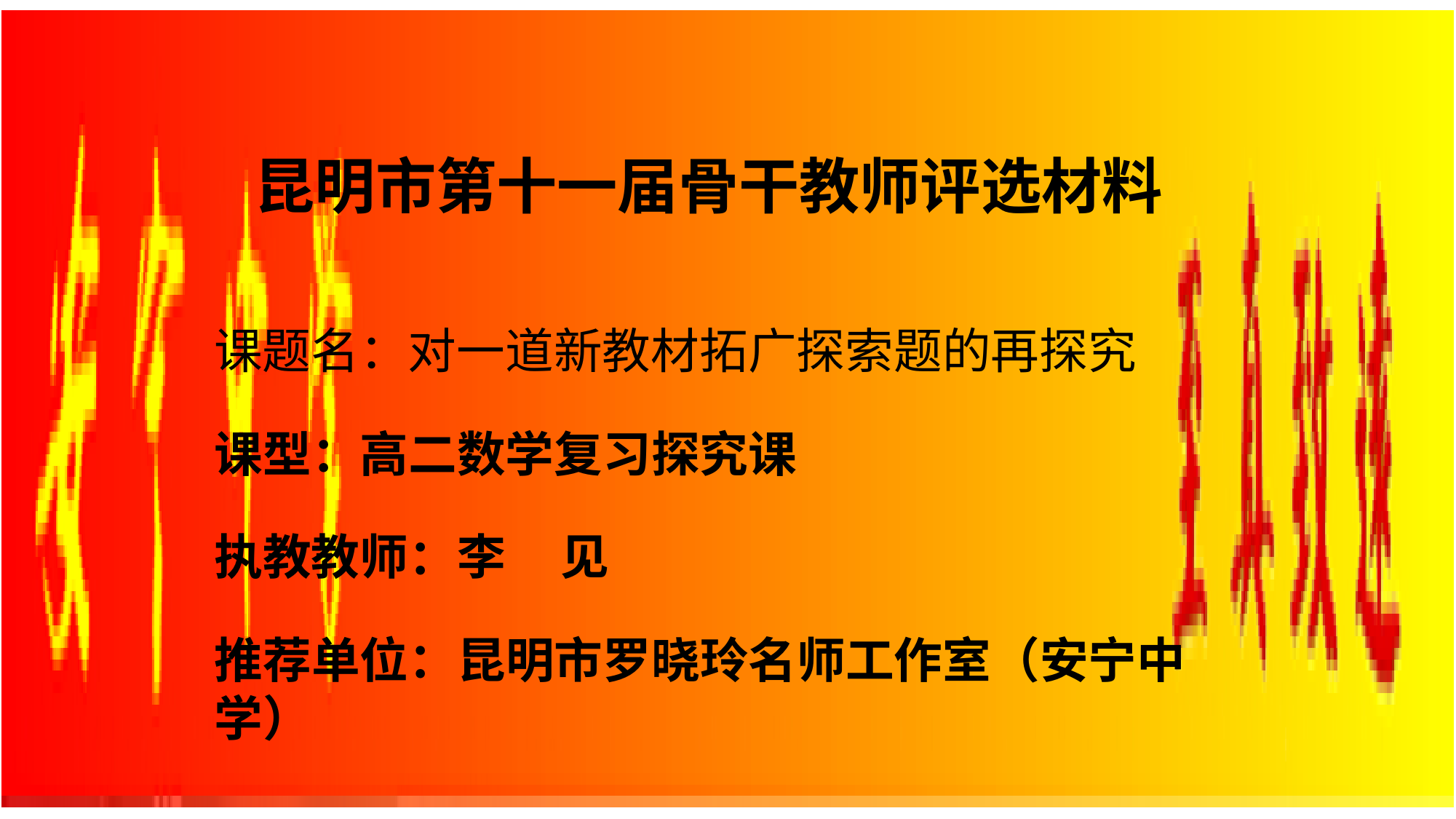

昆明市第十一届骨干教师评选材料
课题名：对一道新教材拓广探索题的再探究
课型：高二数学复习探究课
执教教师：李     见
推荐单位：昆明市罗晓玲名师工作室（安宁中学）